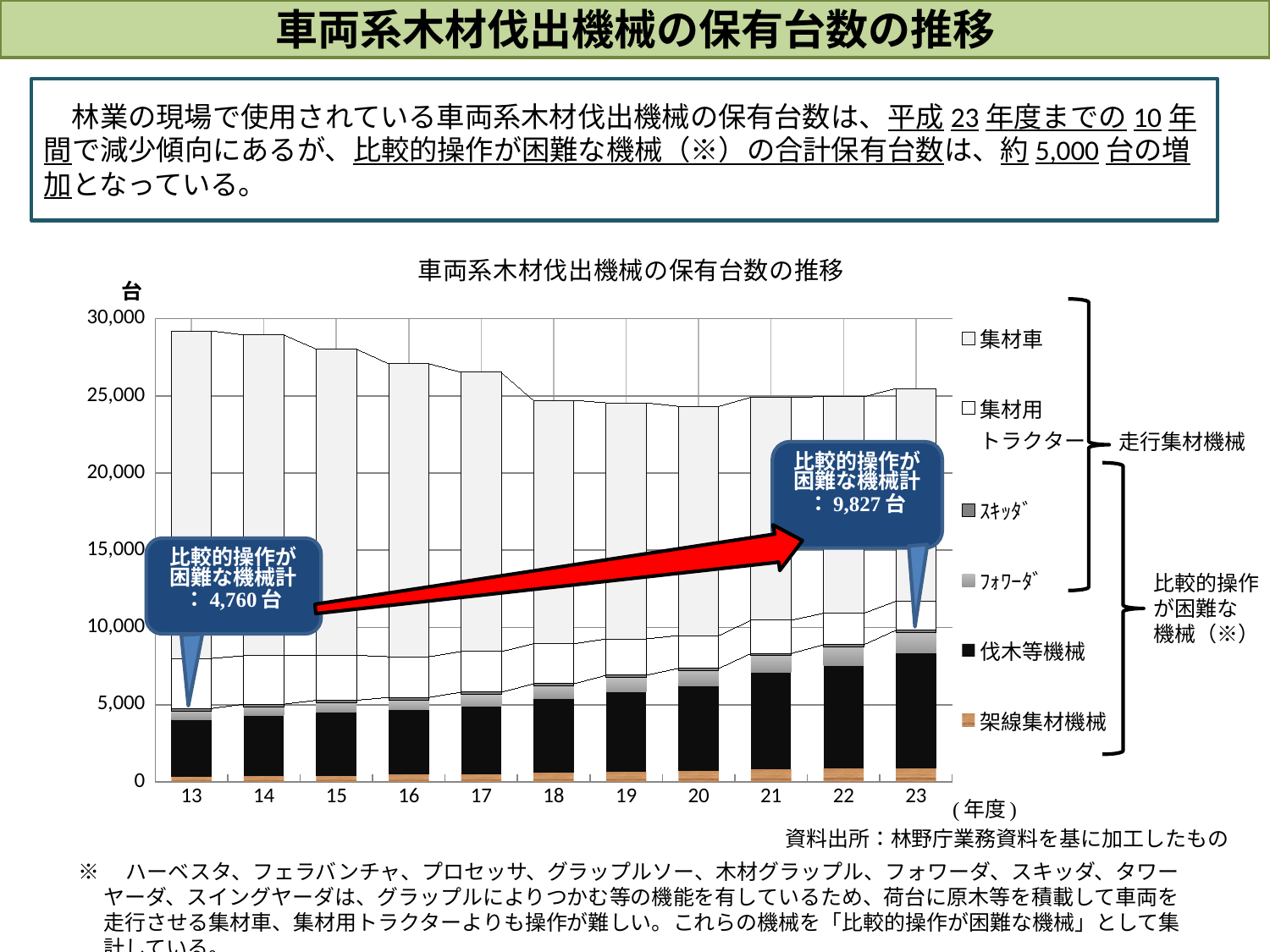

車両系木材伐出機械の保有台数の推移
　林業の現場で使用されている車両系木材伐出機械の保有台数は、平成23年度までの10年間で減少傾向にあるが、比較的操作が困難な機械（※）の合計保有台数は、約5,000台の増加となっている。

### Chart: 車両系木材伐出機械の保有台数の推移

| Category | 架線集材機械 | 伐木等機械 | ﾌｫﾜｰﾀﾞ | ｽｷｯﾀﾞ | 集材用
トラクター | 集材車 |
|---|---|---|---|---|---|---|
| 13 | 345.0 | 3684.0 | 565.0 | 166.0 | 3239.0 | 21208.0 |
| 14 | 380.0 | 3909.0 | 581.0 | 165.0 | 3134.0 | 20779.0 |
| 15 | 408.0 | 4111.0 | 617.0 | 152.0 | 2908.0 | 19843.0 |
| 16 | 466.0 | 4195.0 | 652.0 | 157.0 | 2639.0 | 18974.0 |
| 17 | 514.0 | 4414.0 | 722.0 | 163.0 | 2630.0 | 18083.0 |
| 18 | 594.0 | 4783.0 | 828.0 | 152.0 | 2593.0 | 15765.0 |
| 19 | 650.0 | 5191.0 | 914.0 | 151.0 | 2353.0 | 15290.0 |
| 20 | 740.0 | 5489.0 | 990.0 | 138.0 | 2122.0 | 14840.0 |
| 21 | 810.0 | 6287.0 | 1083.0 | 141.0 | 2150.0 | 14440.0 |
| 22 | 856.0 | 6675.0 | 1213.0 | 141.0 | 2039.0 | 14024.0 |
| 23 | 901.0 | 7435.0 | 1349.0 | 142.0 | 1876.0 | 13770.0 |
走行集材機械
比較的操作
が困難な
機械（※）
資料出所：林野庁業務資料を基に加工したもの
※　ハーベスタ、フェラバンチャ、プロセッサ、グラップルソー、木材グラップル、フォワーダ、スキッダ、タワーヤーダ、スイングヤーダは、グラップルによりつかむ等の機能を有しているため、荷台に原木等を積載して車両を走行させる集材車、集材用トラクターよりも操作が難しい。これらの機械を「比較的操作が困難な機械」として集計している。